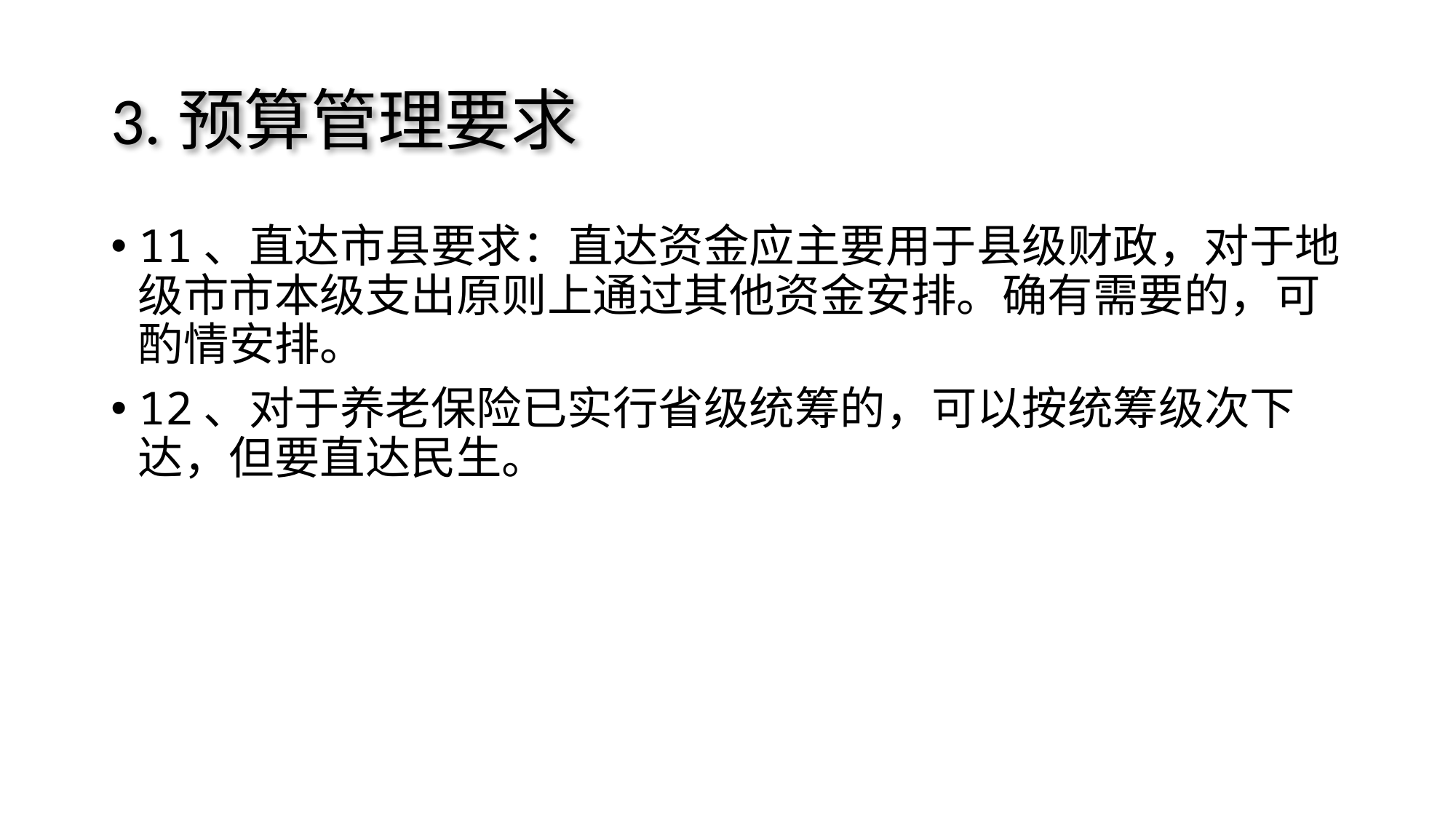

# 3.预算管理要求
11、直达市县要求：直达资金应主要用于县级财政，对于地级市市本级支出原则上通过其他资金安排。确有需要的，可酌情安排。
12、对于养老保险已实行省级统筹的，可以按统筹级次下达，但要直达民生。
15